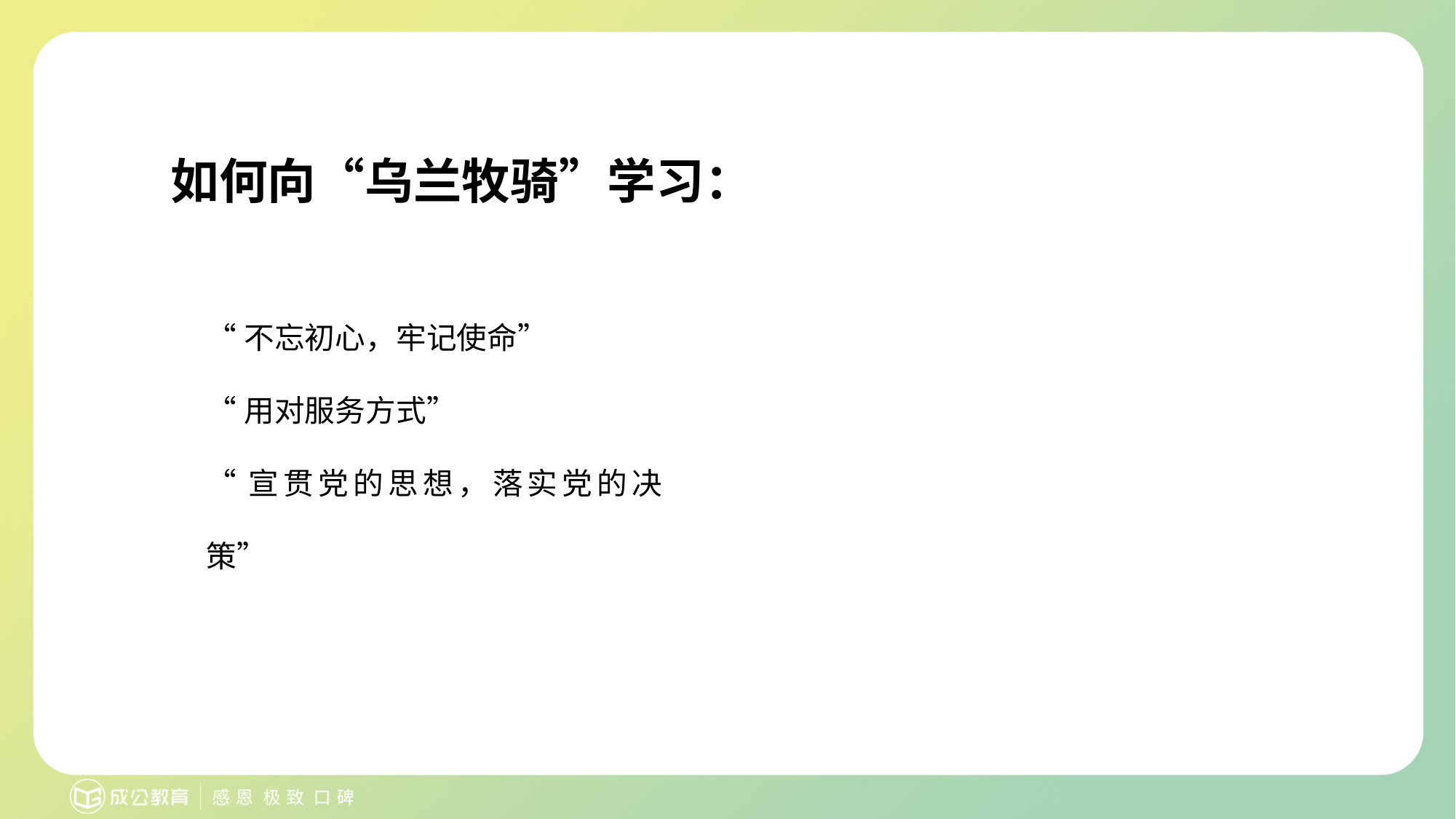

如何向“乌兰牧骑”学习：
“不忘初心，牢记使命”
“用对服务方式”
“宣贯党的思想，落实党的决策”